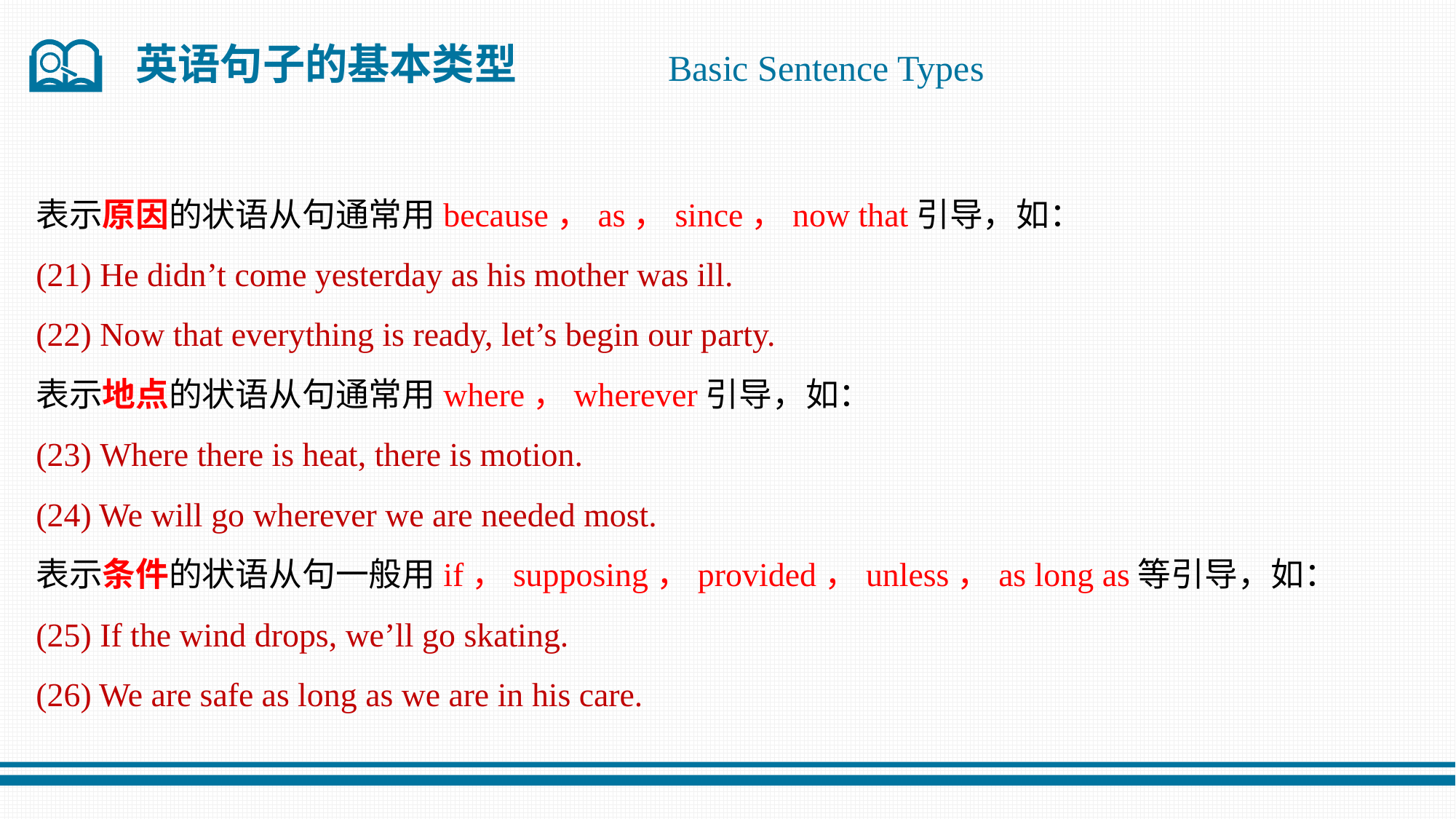

英语句子的基本类型
Basic Sentence Types
表示原因的状语从句通常用because，as，since，now that引导，如：
(21) He didn’t come yesterday as his mother was ill.
(22) Now that everything is ready, let’s begin our party.
表示地点的状语从句通常用where，wherever引导，如：
(23) Where there is heat, there is motion.
(24) We will go wherever we are needed most.
表示条件的状语从句一般用if，supposing，provided，unless，as long as等引导，如：
(25) If the wind drops, we’ll go skating.
(26) We are safe as long as we are in his care.